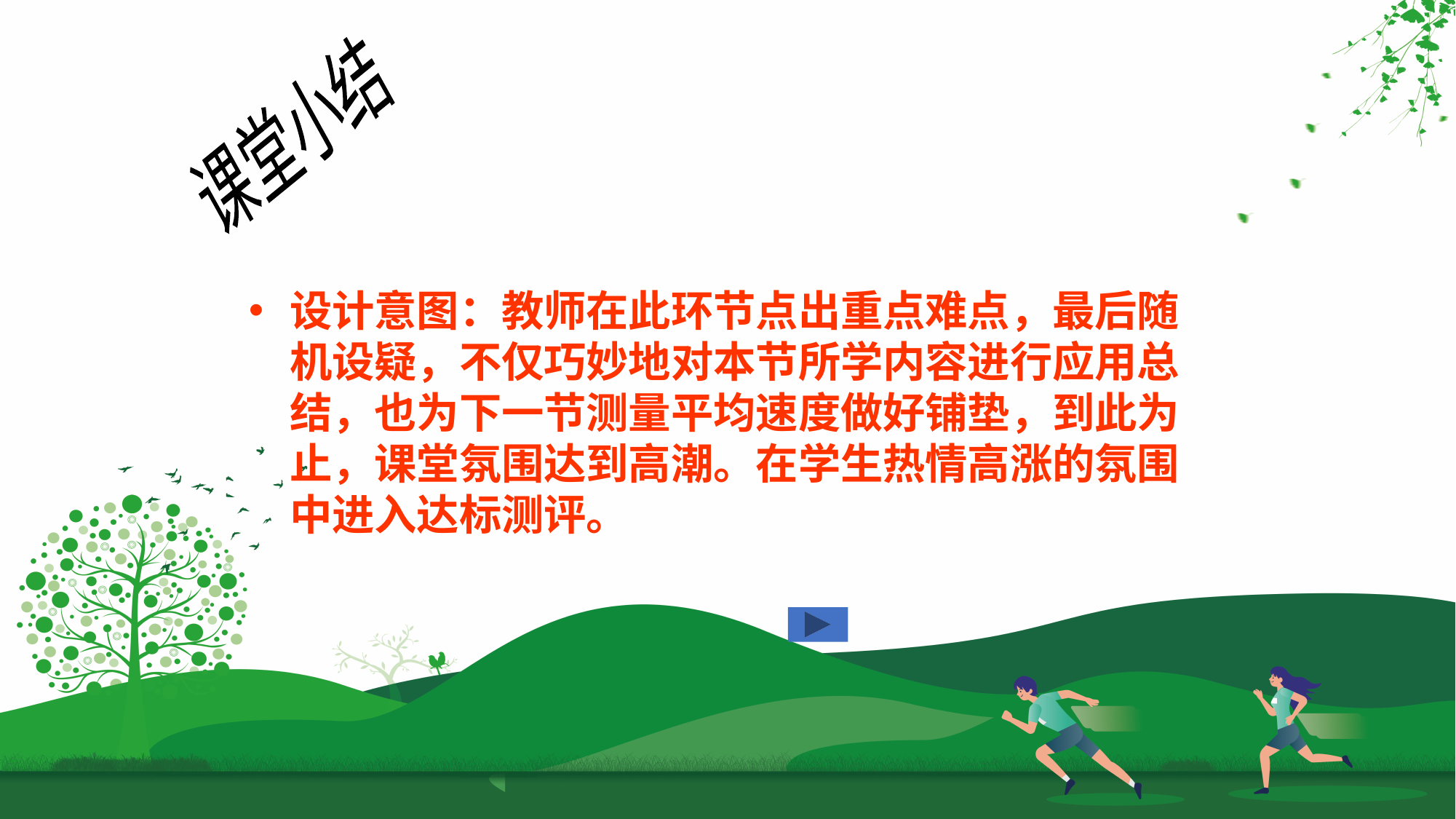

#
课堂小结
设计意图：教师在此环节点出重点难点，最后随机设疑，不仅巧妙地对本节所学内容进行应用总结，也为下一节测量平均速度做好铺垫，到此为止，课堂氛围达到高潮。在学生热情高涨的氛围中进入达标测评。